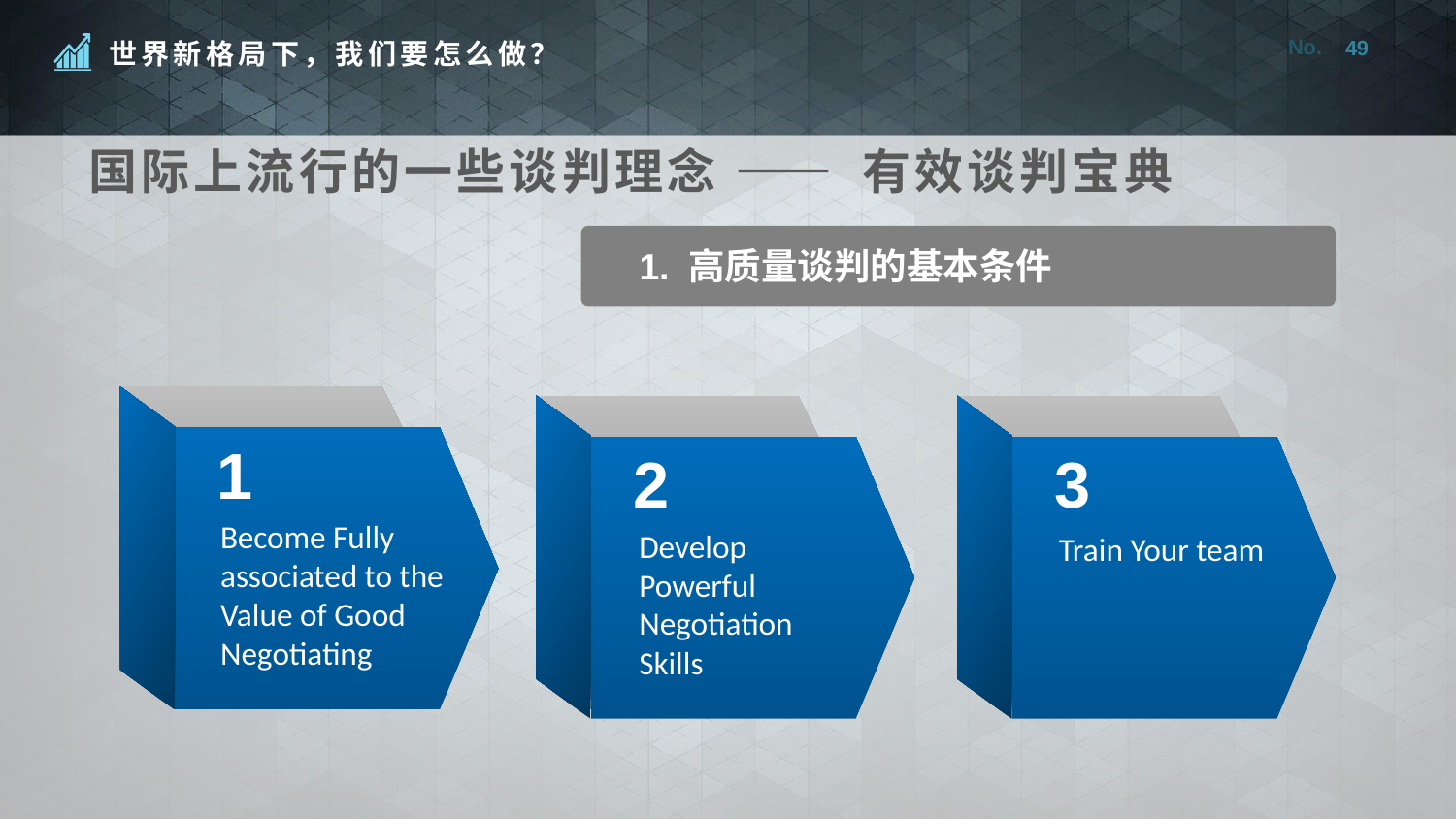

49
国际上流行的一些谈判理念 ——  有效谈判宝典

1. 高质量谈判的基本条件

1

2

3

Become Fully associated to the Value of Good Negotiating
Develop Powerful Negotiation Skills

Train Your team